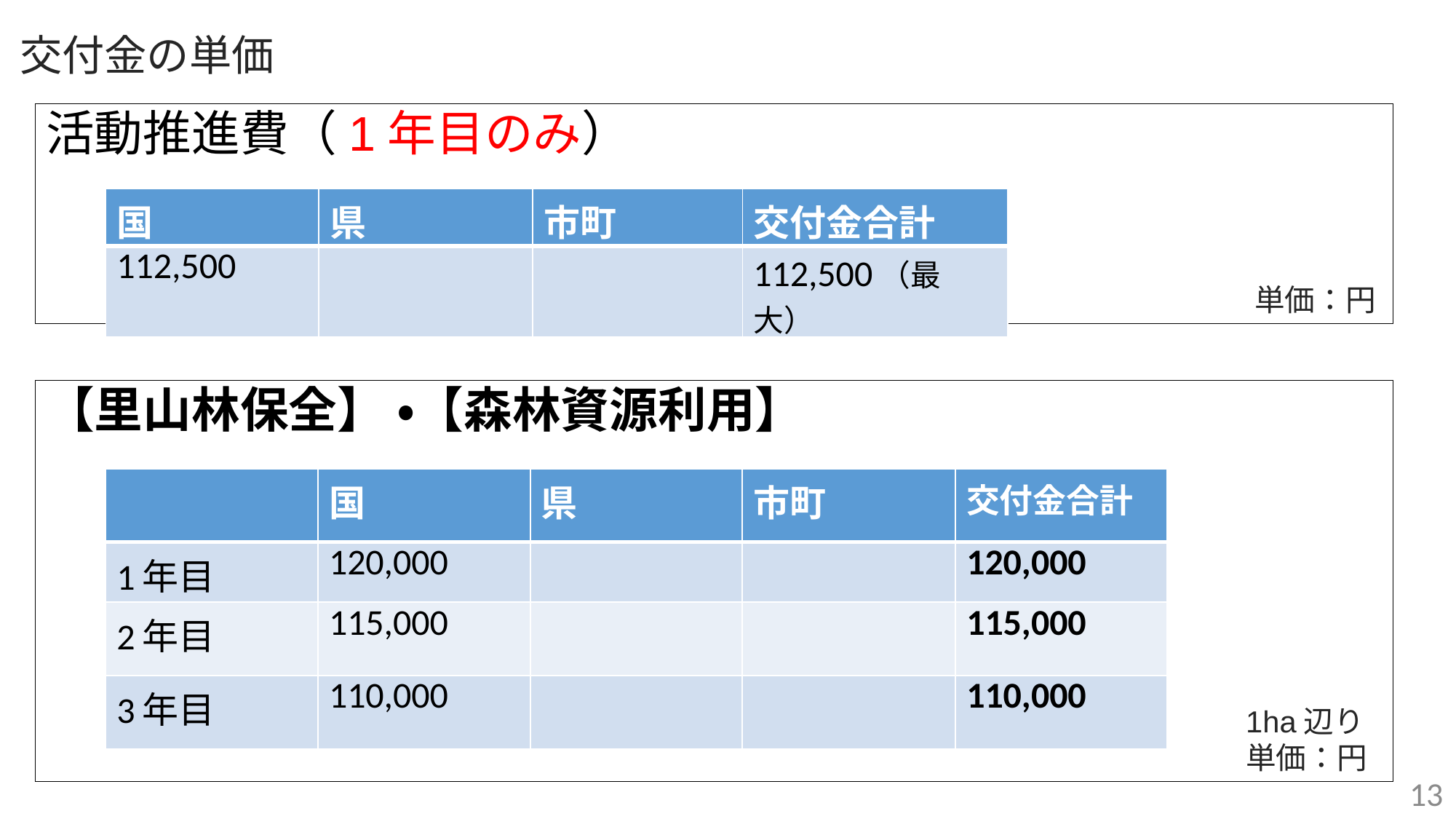

交付金の単価
活動推進費（1年目のみ）
| 国 | 県 | 市町 | 交付金合計 |
| --- | --- | --- | --- |
| 112,500 |  |  | 112,500（最大） |
単価：円
【里山林保全】 ・【森林資源利用】

|  | 国 | 県 | 市町 | 交付金合計 |
| --- | --- | --- | --- | --- |
| 1年目 | 120,000 |  |  | 120,000 |
| 2年目 | 115,000 |  |  | 115,000 |
| 3年目 | 110,000 |  |  | 110,000 |
1ha辺り
単価：円
13